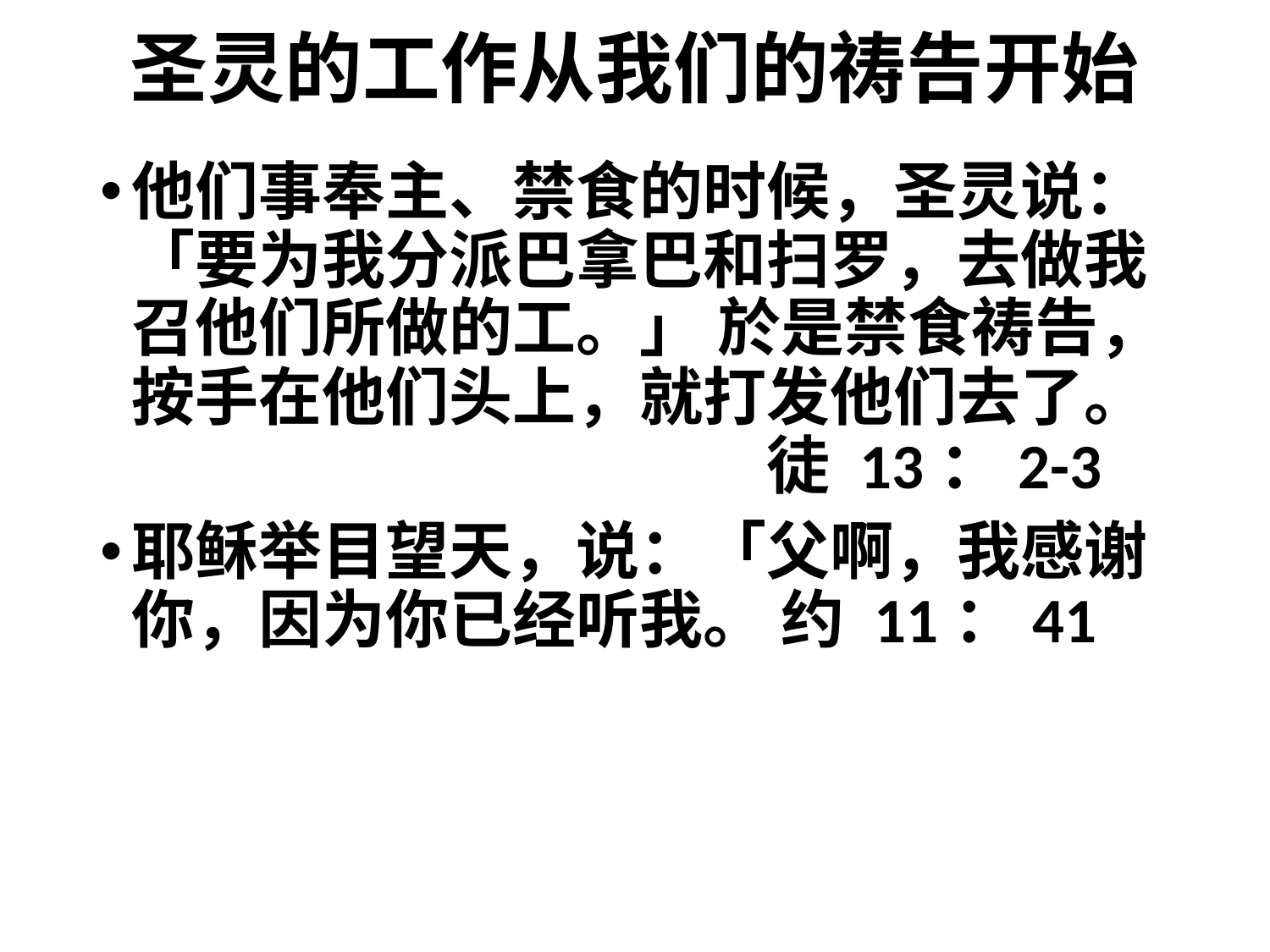

# 圣灵的工作从我们的祷告开始
他们事奉主、禁食的时候，圣灵说：「要为我分派巴拿巴和扫罗，去做我召他们所做的工。」 於是禁食祷告，按手在他们头上，就打发他们去了。					徒 13：2-3
耶稣举目望天，说：「父啊，我感谢你，因为你已经听我。 约 11：41